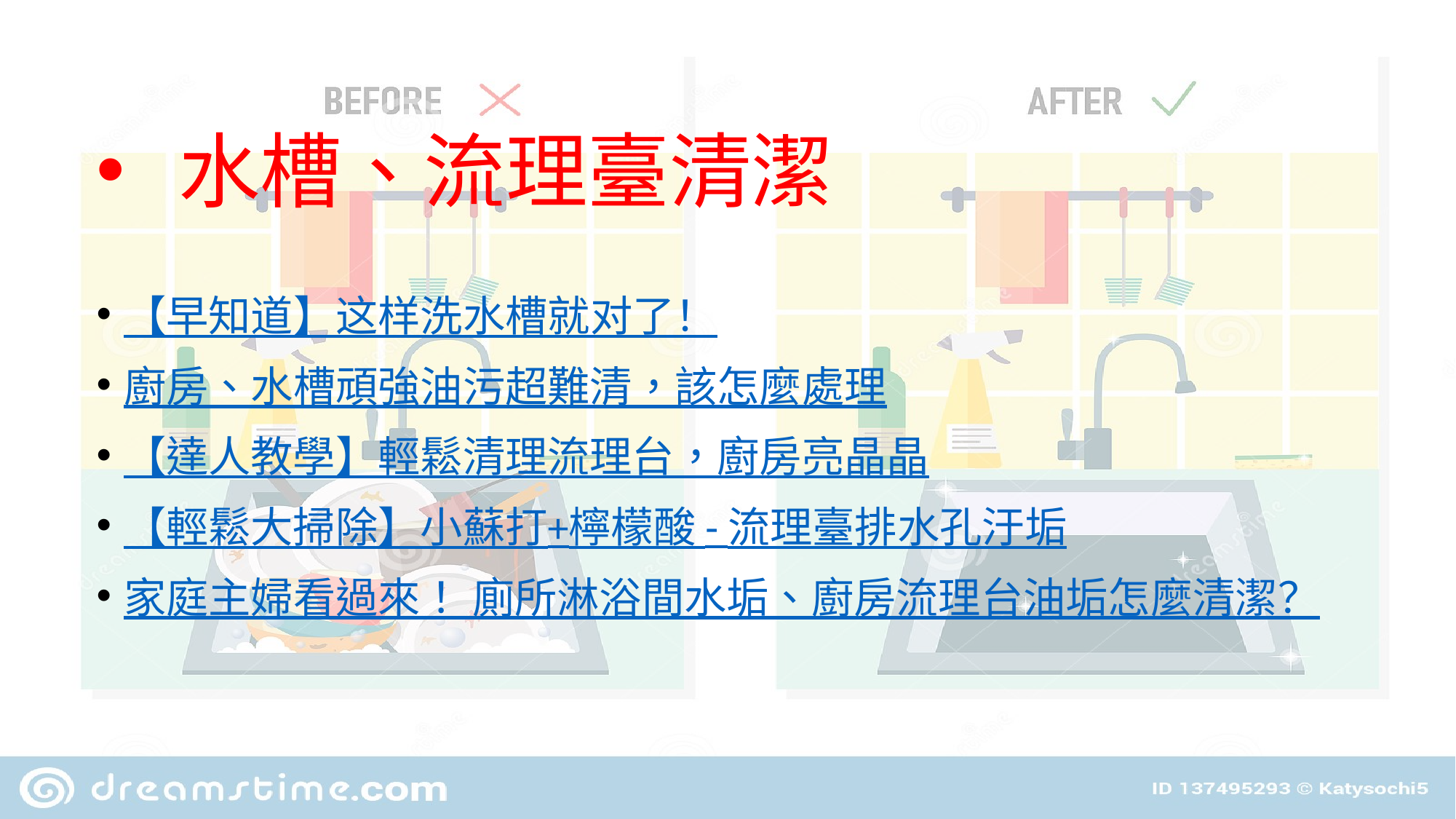

水槽、流理臺清潔
【早知道】这样洗水槽就对了！
廚房、水槽頑強油污超難清，該怎麼處理
【達人教學】輕鬆清理流理台，廚房亮晶晶
【輕鬆大掃除】小蘇打+檸檬酸 - 流理臺排水孔汙垢
家庭主婦看過來！ 廁所淋浴間水垢、廚房流理台油垢怎麼清潔？